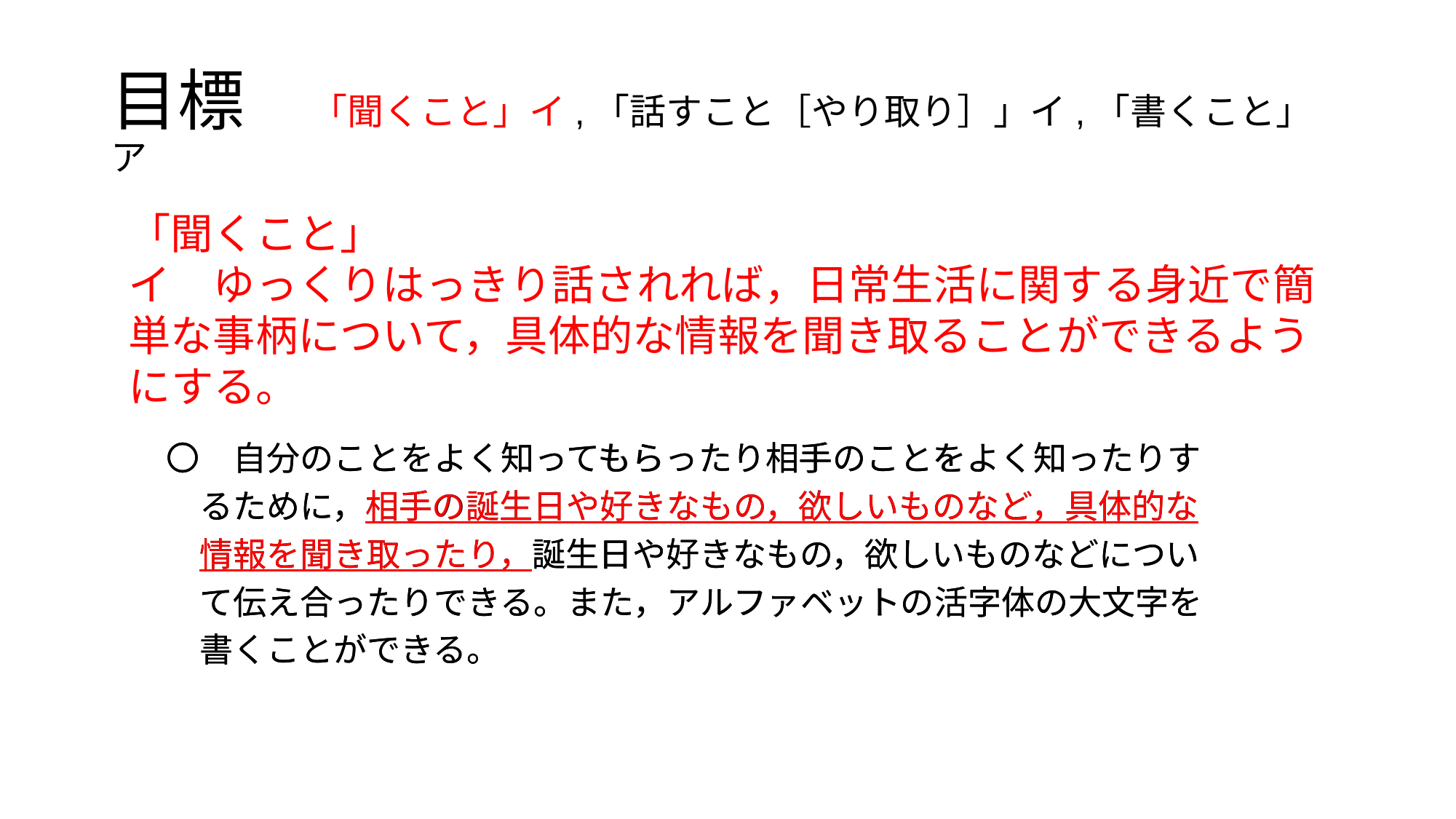

# 目標　「聞くこと」イ,「話すこと［やり取り］」イ,「書くこと」ア
「聞くこと」
イ　ゆっくりはっきり話されれば，日常生活に関する身近で簡単な事柄について，具体的な情報を聞き取ることができるようにする。

〇　自分のことをよく知ってもらったり相手のことをよく知ったりす
　るために，相手の誕生日や好きなもの，欲しいものなど，具体的な
　情報を聞き取ったり，誕生日や好きなもの，欲しいものなどについ
　て伝え合ったりできる。また，アルファベットの活字体の大文字を
　書くことができる。
〇　自分のことをよく知ってもらったり相手のことをよく知ったりす
　るために，相手の誕生日や好きなもの，欲しいものなど，具体的な
　情報を聞き取ったり，誕生日や好きなもの，欲しいものなどについ
　て伝え合ったりできる。また，アルファベットの活字体の大文字を
　書くことができる。